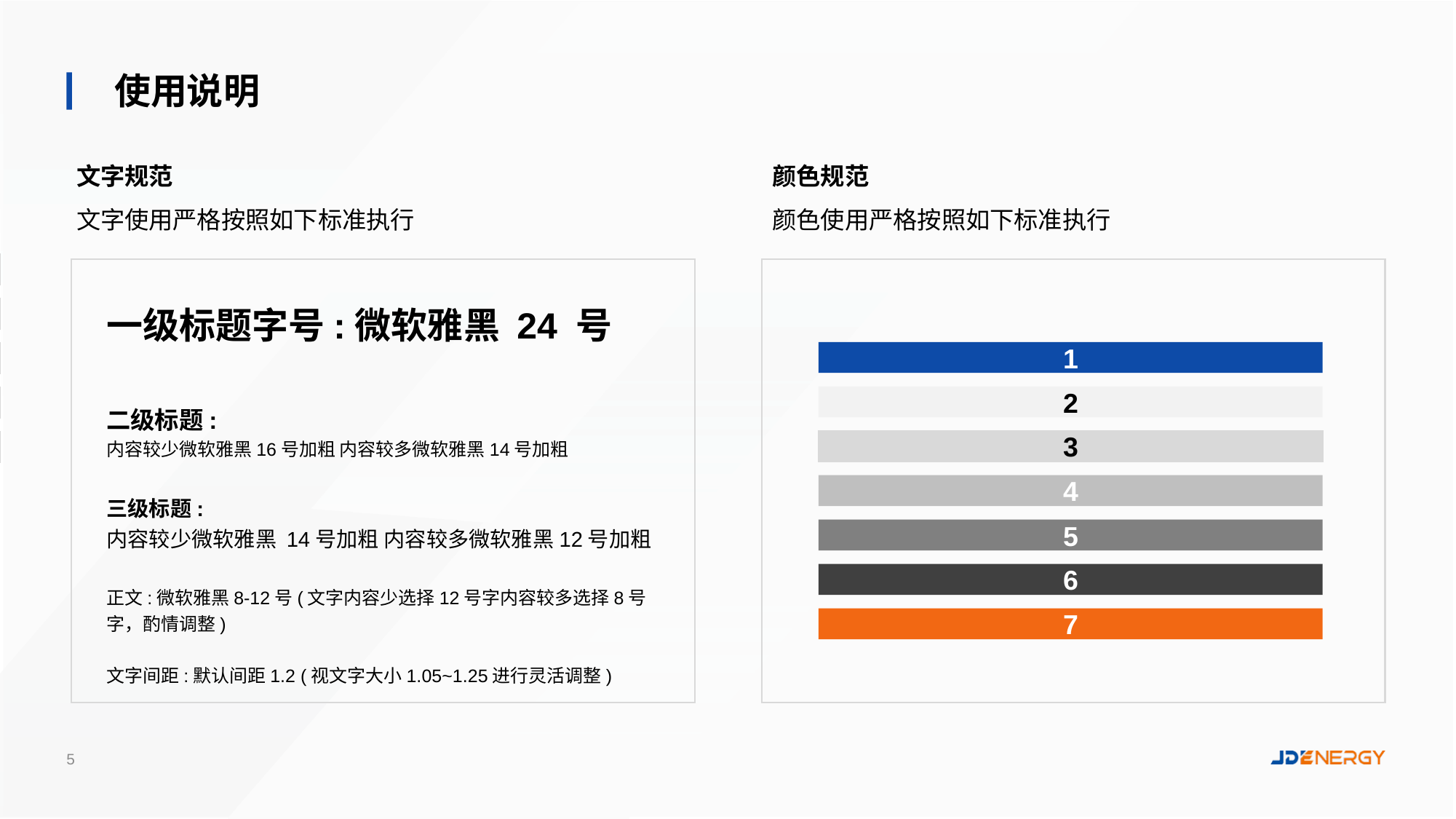

使用说明
文字规范
文字使用严格按照如下标准执行
颜色规范
颜色使用严格按照如下标准执行

一级标题字号:微软雅黑 24 号

二级标题:
内容较少微软雅黑16号加粗 内容较多微软雅黑14号加粗

三级标题:
内容较少微软雅黑 14号加粗 内容较多微软雅黑12号加粗

正文:微软雅黑8-12号(文字内容少选择12号字内容较多选择8号字，酌情调整)

文字间距:默认间距1.2 (视文字大小1.05~1.25进行灵活调整)
1
2
3
4
5
6
7
5